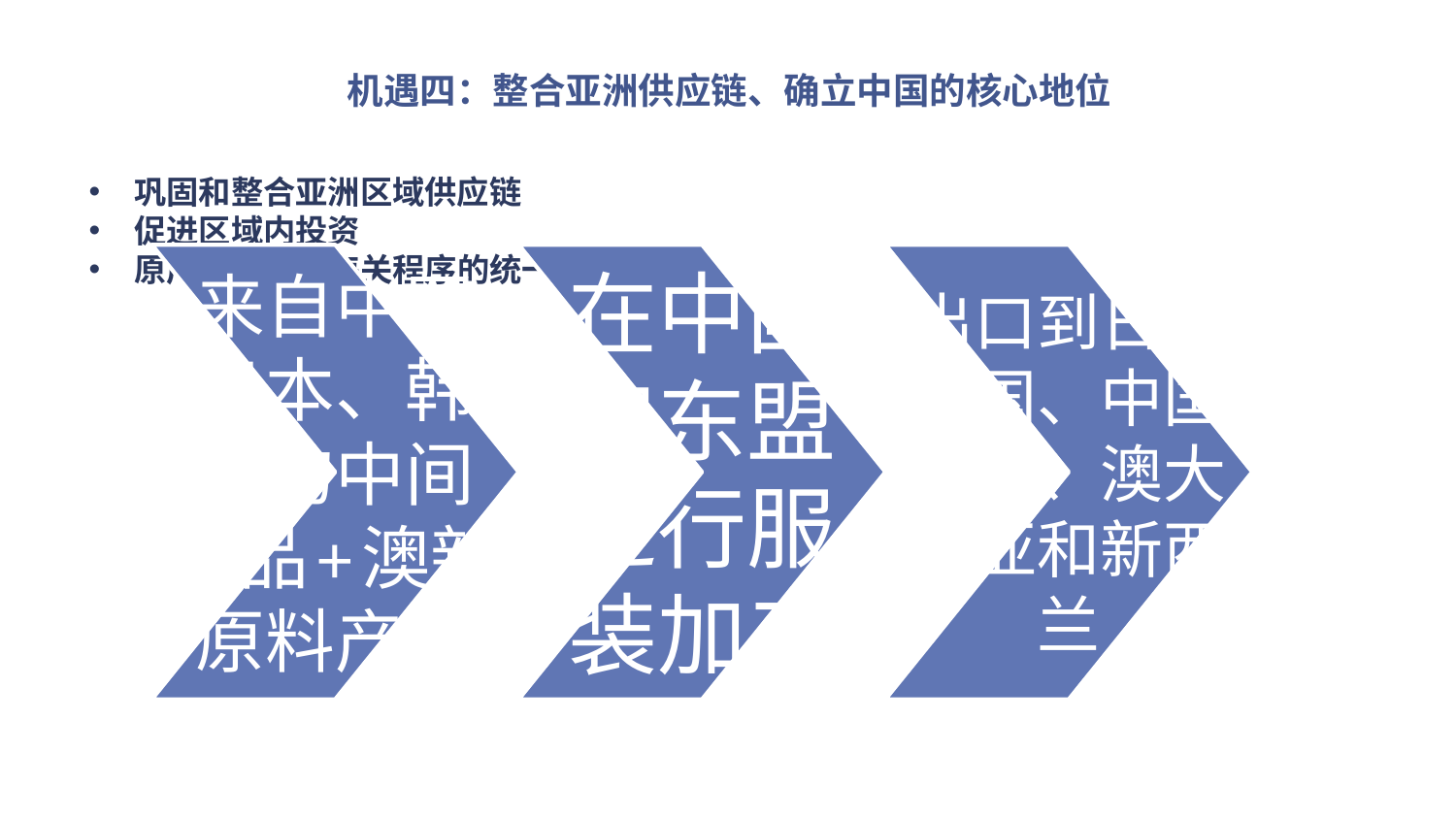

机遇四：整合亚洲供应链、确立中国的核心地位

巩固和整合亚洲区域供应链
促进区域内投资
原产地规则和海关程序的统一
出口到日本、韩国、中国、东盟、澳大利亚和新西兰